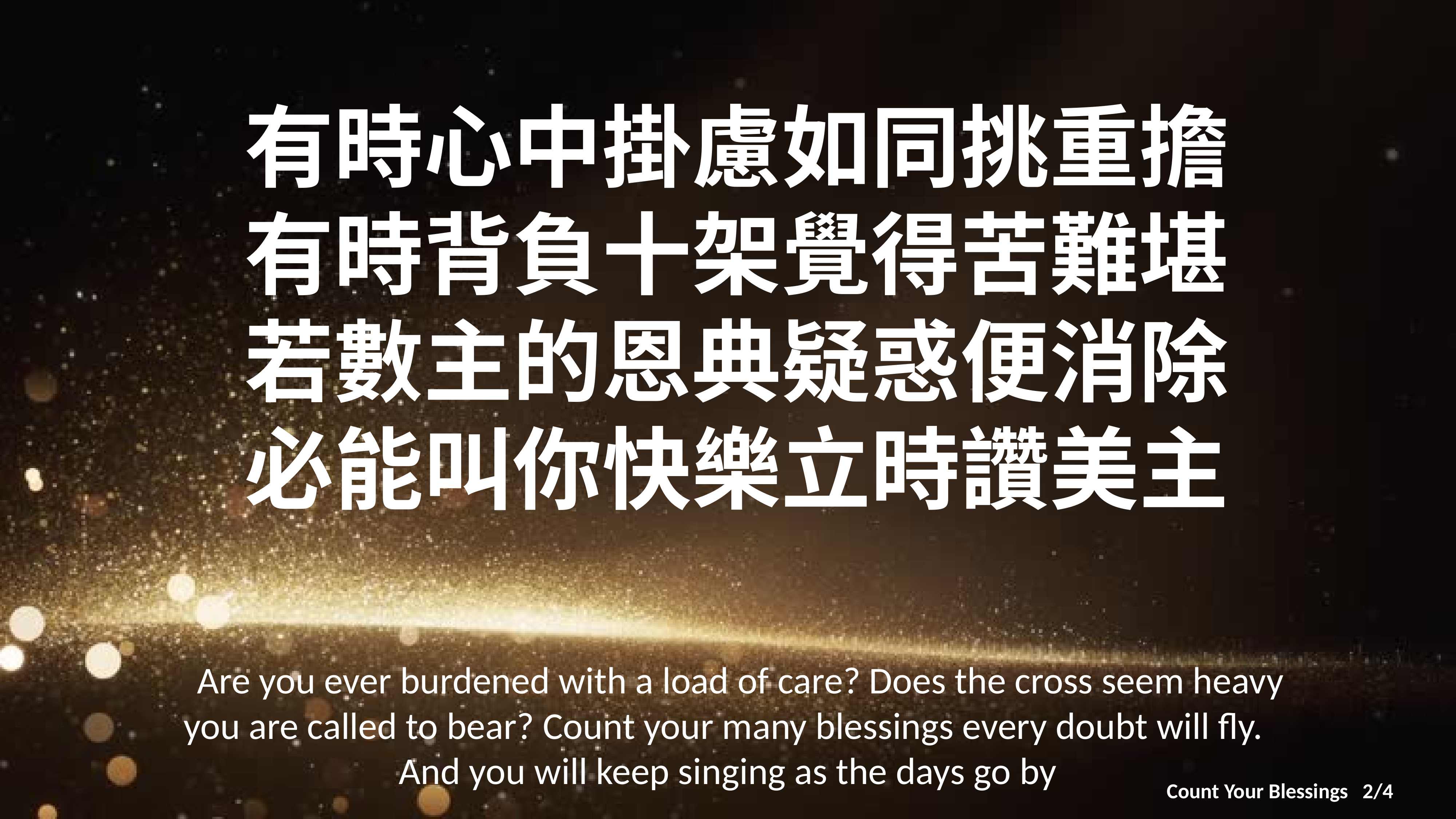

有時心中掛慮如同挑重擔
有時背負十架覺得苦難堪
若數主的恩典疑惑便消除
必能叫你快樂立時讚美主
   Are you ever burdened with a load of care? Does the cross seem heavy
 you are called to bear? Count your many blessings every doubt will fly.
And you will keep singing as the days go by
Count Your Blessings   2/4